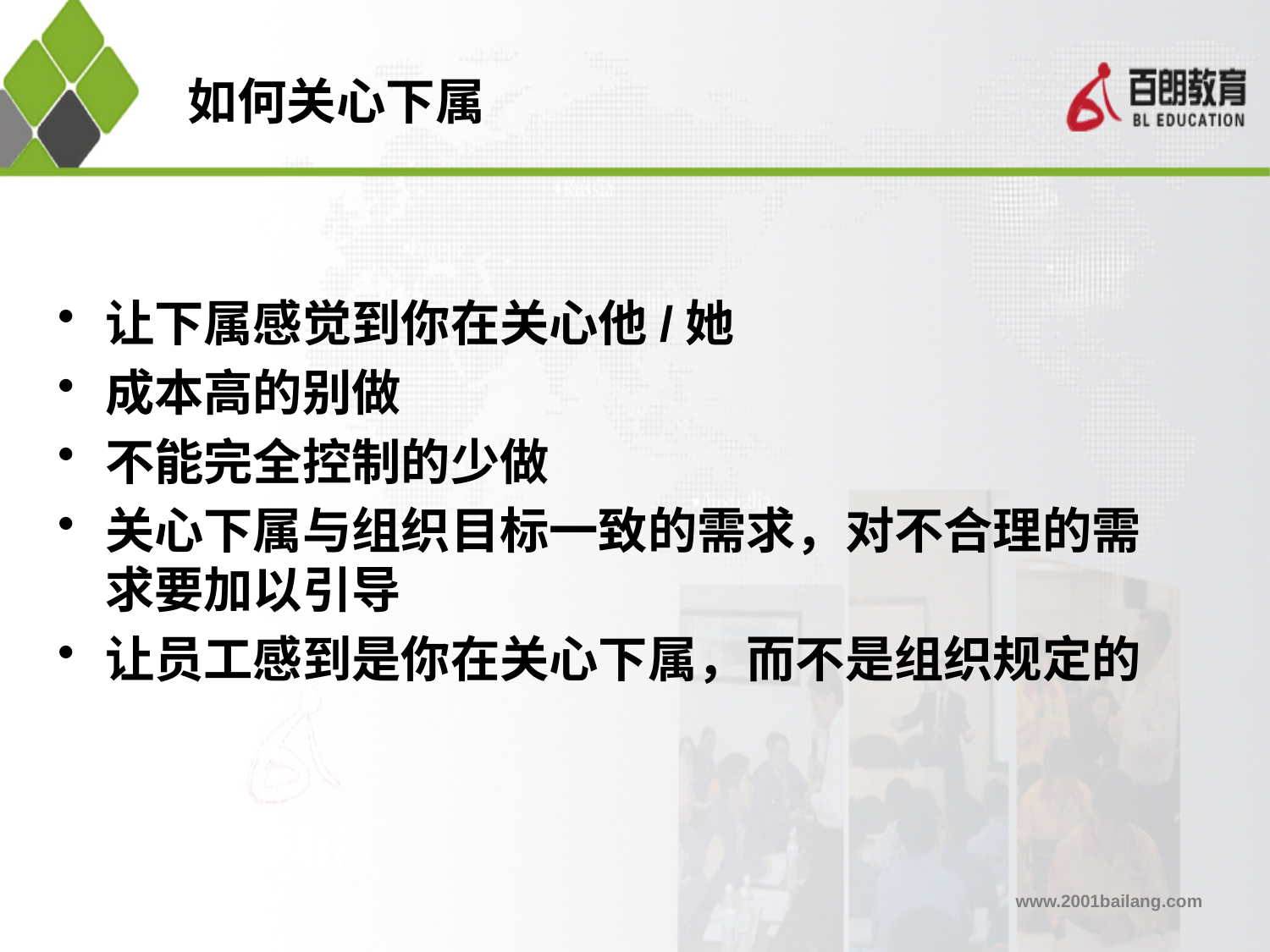

# 如何关心下属
让下属感觉到你在关心他/她
成本高的别做
不能完全控制的少做
关心下属与组织目标一致的需求，对不合理的需求要加以引导
让员工感到是你在关心下属，而不是组织规定的